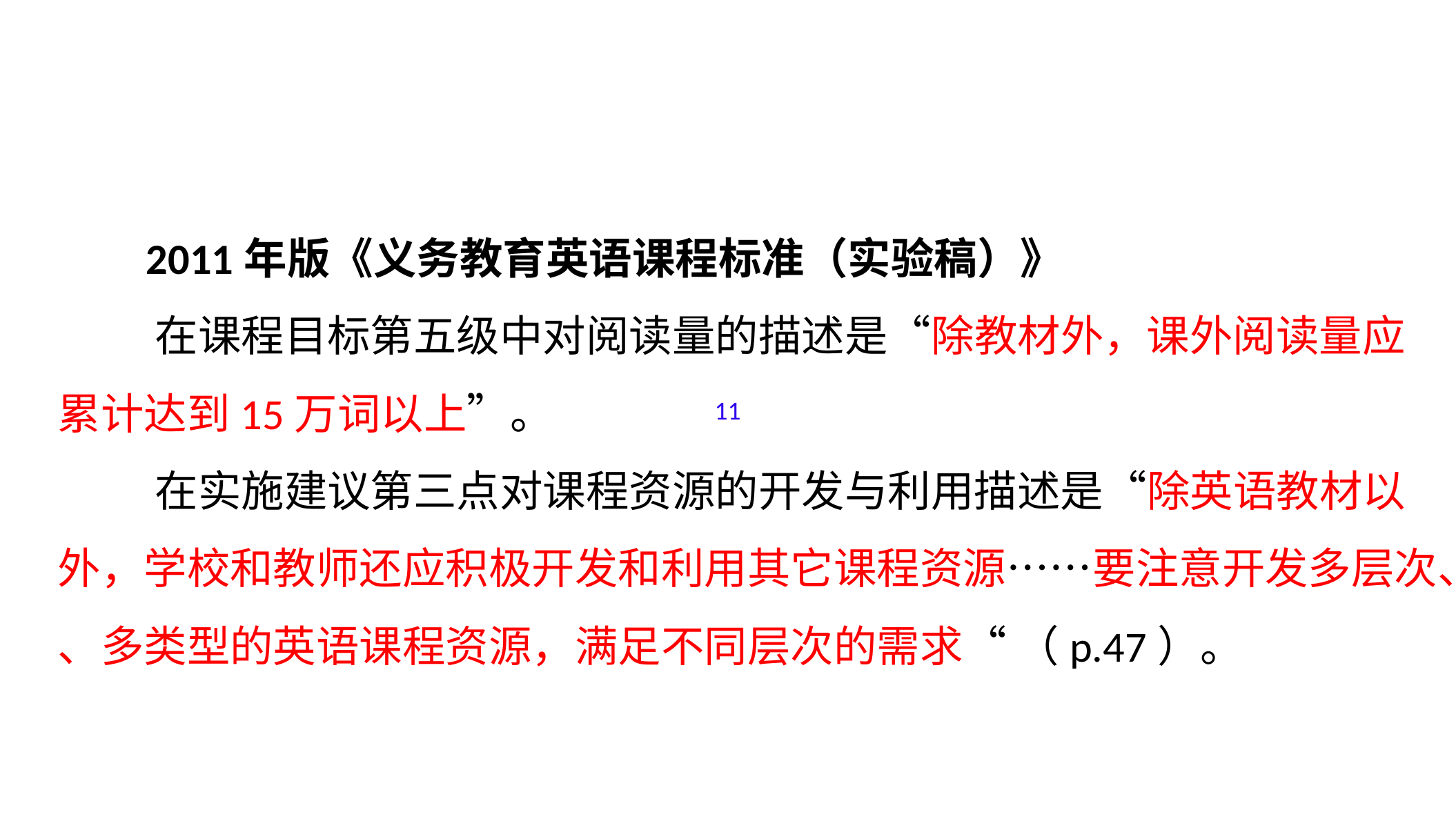

11
         2011年版《义务教育英语课程标准（实验稿）》
         在课程目标第五级中对阅读量的描述是“除教材外，课外阅读量应
累计达到15万词以上”。
         在实施建议第三点对课程资源的开发与利用描述是“除英语教材以
外，学校和教师还应积极开发和利用其它课程资源……要注意开发多层次、
、多类型的英语课程资源，满足不同层次的需求“ （p.47）。